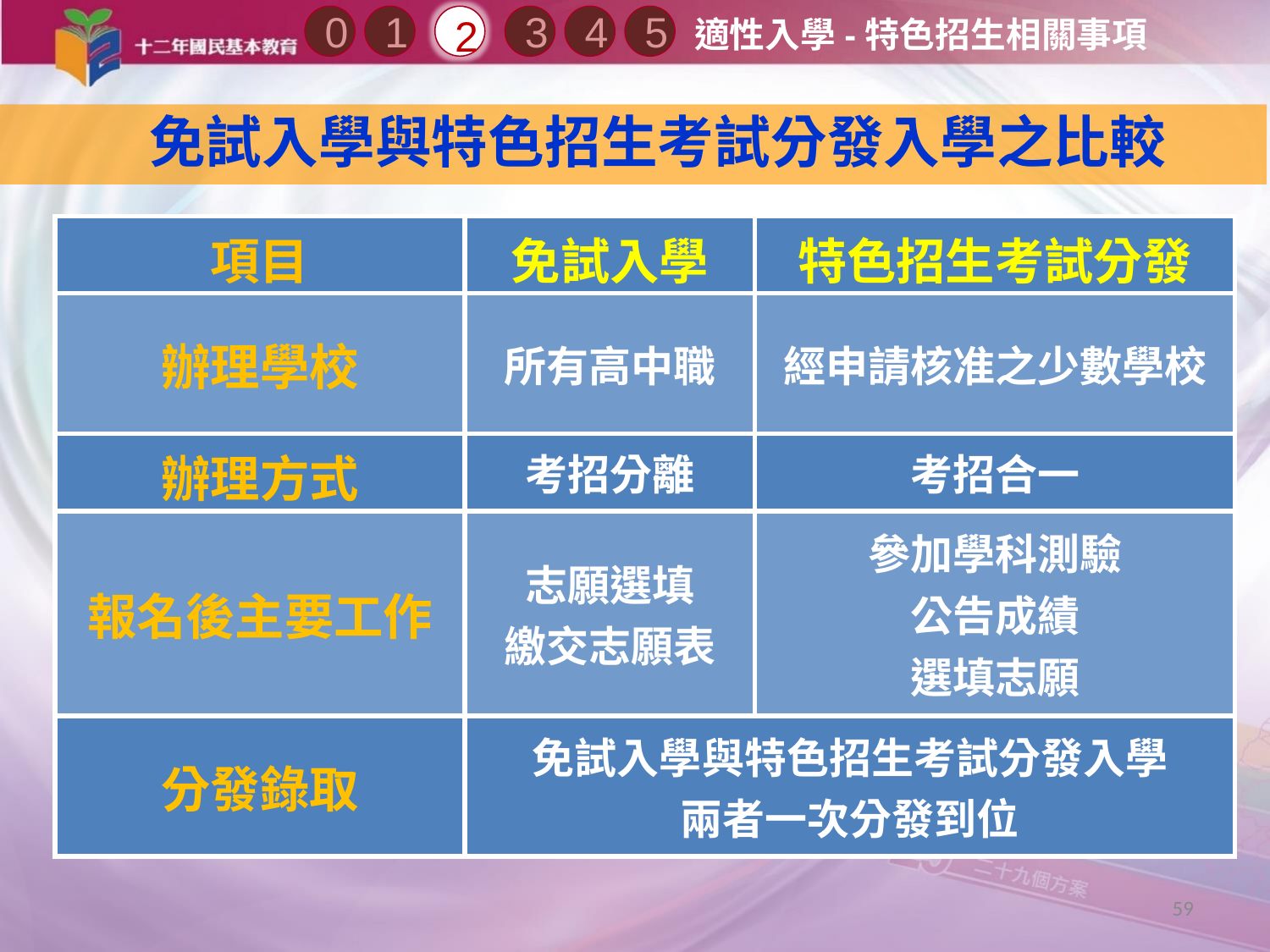

適性入學-特色招生相關事項
0
2
3
1
4
5
   免試入學與特色招生考試分發入學之比較
| 項目 | 免試入學 | 特色招生考試分發 |
| --- | --- | --- |
| 辦理學校 | 所有高中職 | 經申請核准之少數學校 |
| 辦理方式 | 考招分離 | 考招合一 |
| 報名後主要工作 | 志願選填 繳交志願表 | 參加學科測驗 公告成績 選填志願 |
| 分發錄取 | 免試入學與特色招生考試分發入學 兩者一次分發到位 |  |
59